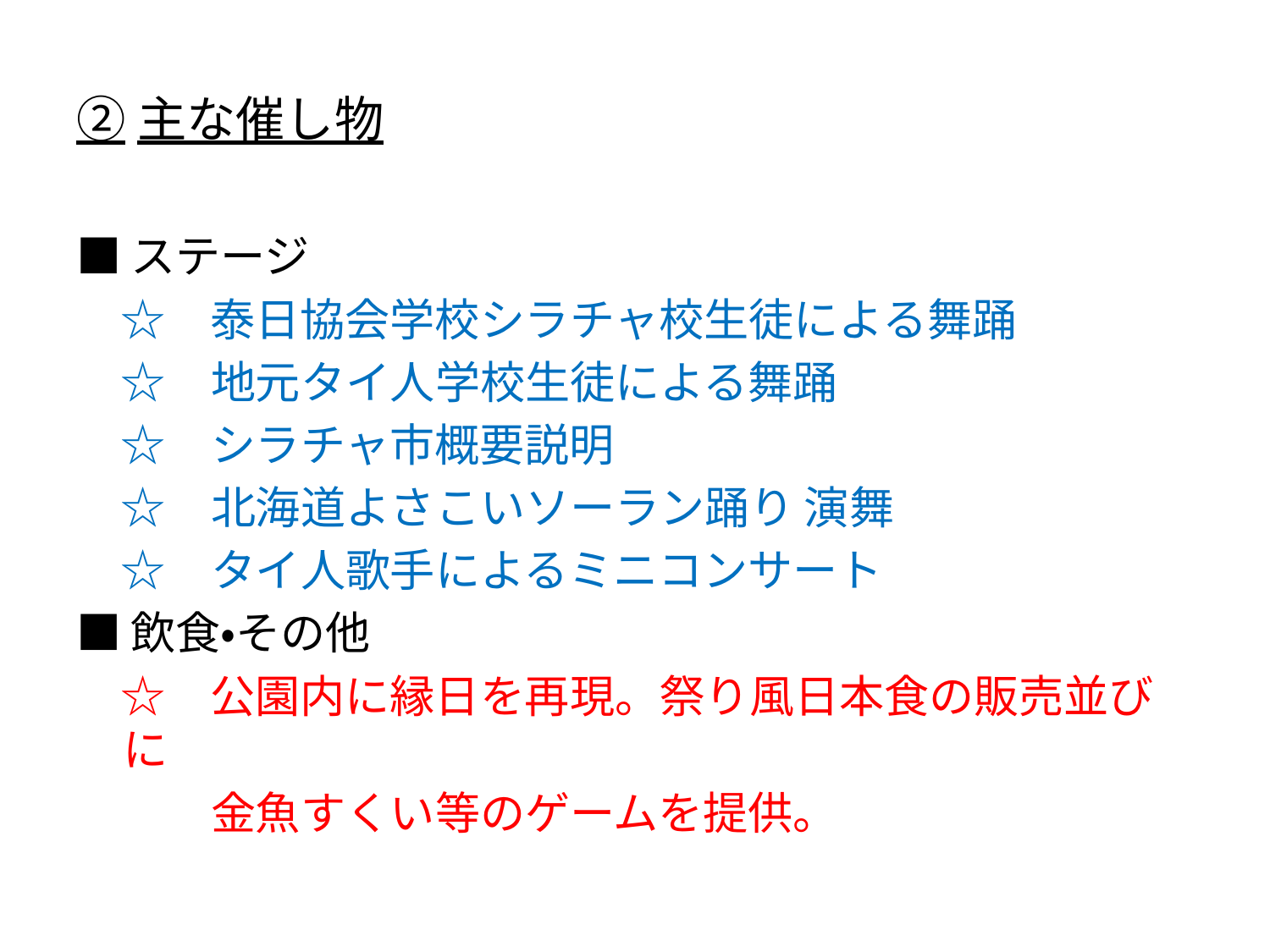

# ②主な催し物
■ステージ
　☆　泰日協会学校シラチャ校生徒による舞踊
　☆　地元タイ人学校生徒による舞踊
　☆　シラチャ市概要説明
　☆　北海道よさこいソーラン踊り 演舞
　☆　タイ人歌手によるミニコンサート
■飲食・その他
　☆　公園内に縁日を再現。祭り風日本食の販売並びに
　　　金魚すくい等のゲームを提供。